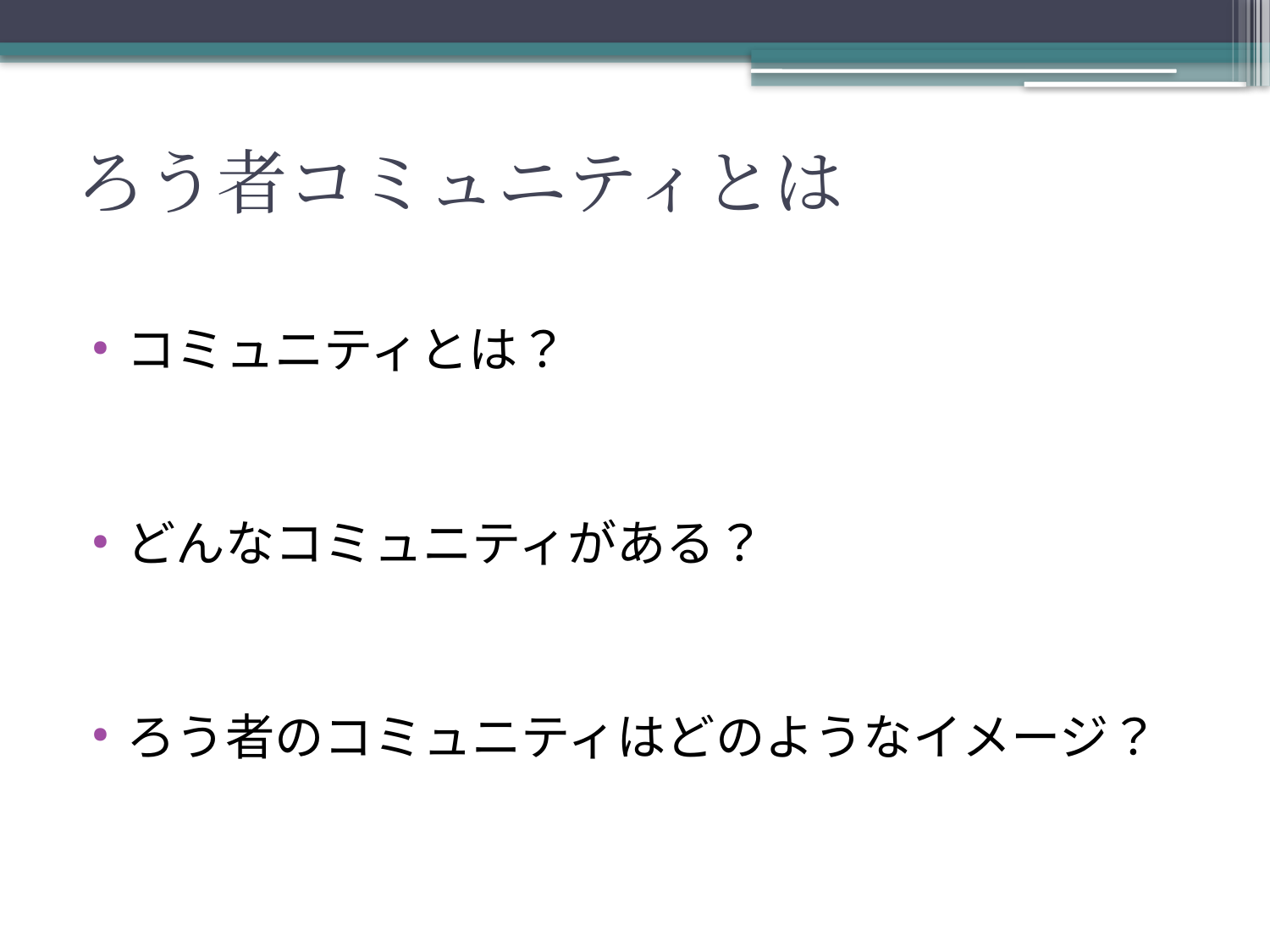

# ろう者コミュニティとは
コミュニティとは？

どんなコミュニティがある？

ろう者のコミュニティはどのようなイメージ？